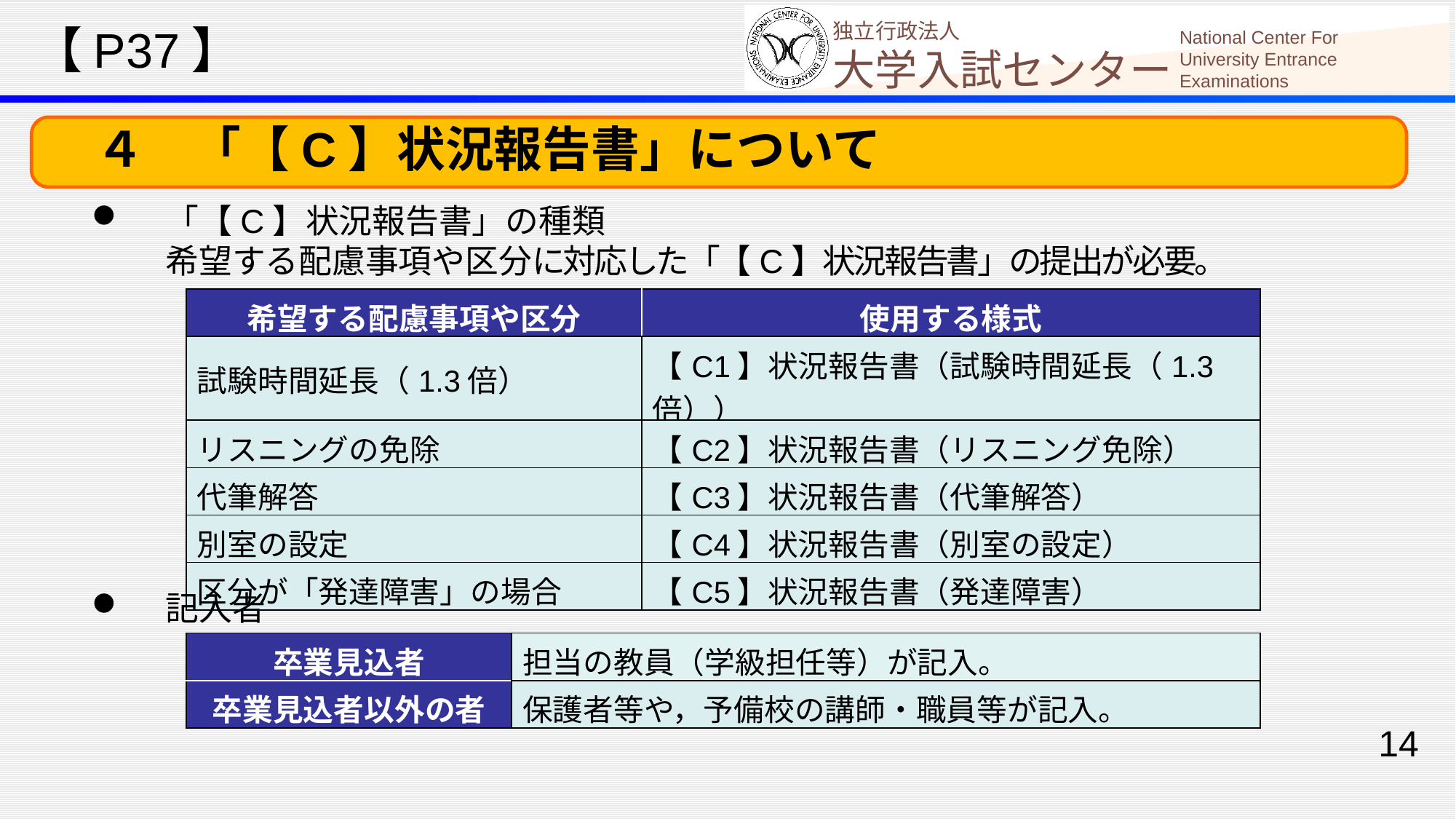

【P37】
　４　「【C】状況報告書」について
　「【C】状況報告書」の種類
　希望する配慮事項や区分に対応した「【C】状況報告書」の提出が必要。

| 希望する配慮事項や区分 | 使用する様式 |
| --- | --- |
| 試験時間延長（1.3倍） | 【C1】状況報告書（試験時間延長（1.3倍）） |
| リスニングの免除 | 【C2】状況報告書（リスニング免除） |
| 代筆解答 | 【C3】状況報告書（代筆解答） |
| 別室の設定 | 【C4】状況報告書（別室の設定） |
| 区分が「発達障害」の場合 | 【C5】状況報告書（発達障害） |
　記入者
| 卒業見込者 | 担当の教員（学級担任等）が記入。 |
| --- | --- |
| 卒業見込者以外の者 | 保護者等や，予備校の講師・職員等が記入。 |
14